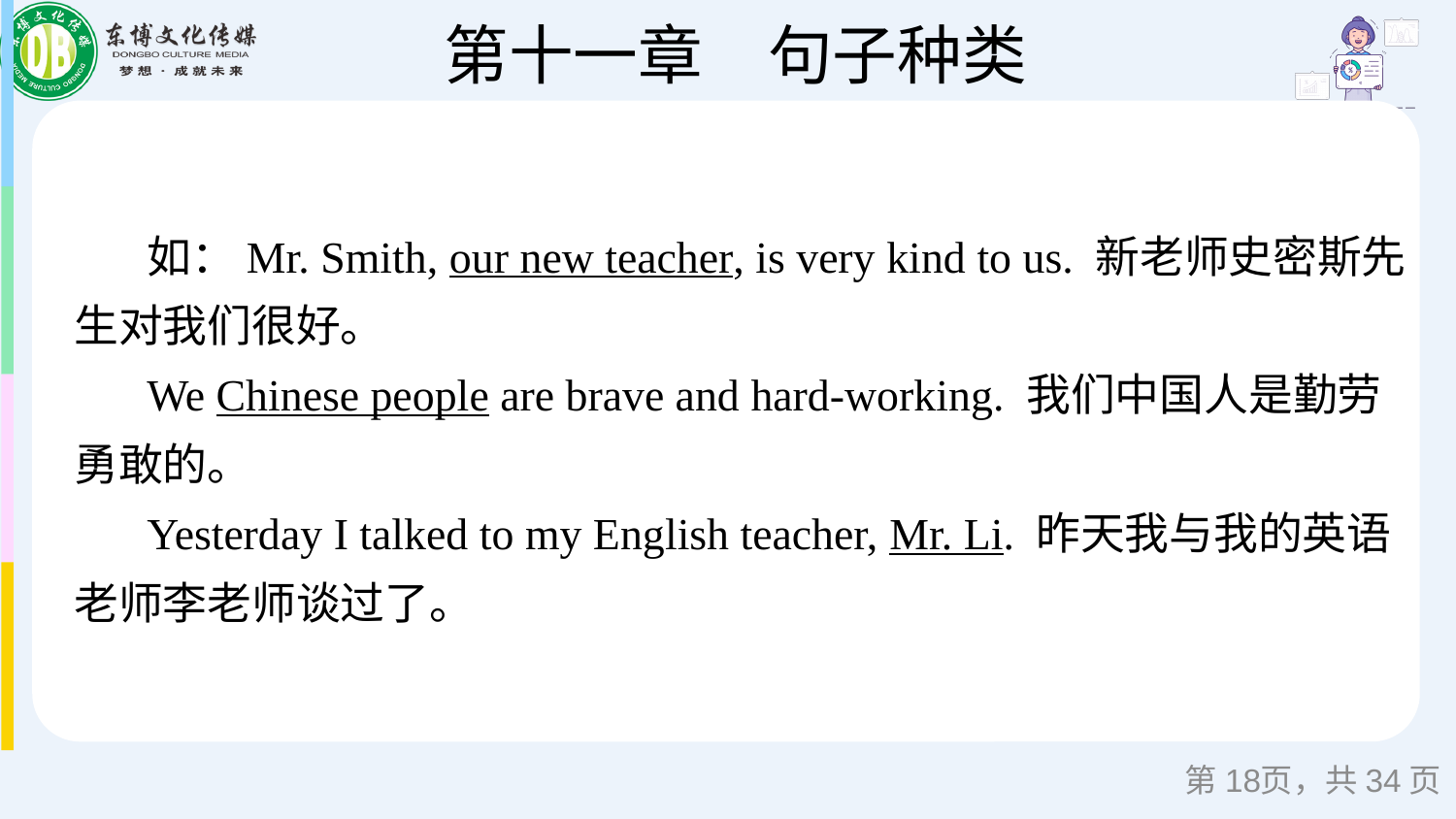

如：Mr. Smith, our new teacher, is very kind to us. 新老师史密斯先生对我们很好。
We Chinese people are brave and hard-working. 我们中国人是勤劳勇敢的。
Yesterday I talked to my English teacher, Mr. Li. 昨天我与我的英语老师李老师谈过了。
第18页，共34页